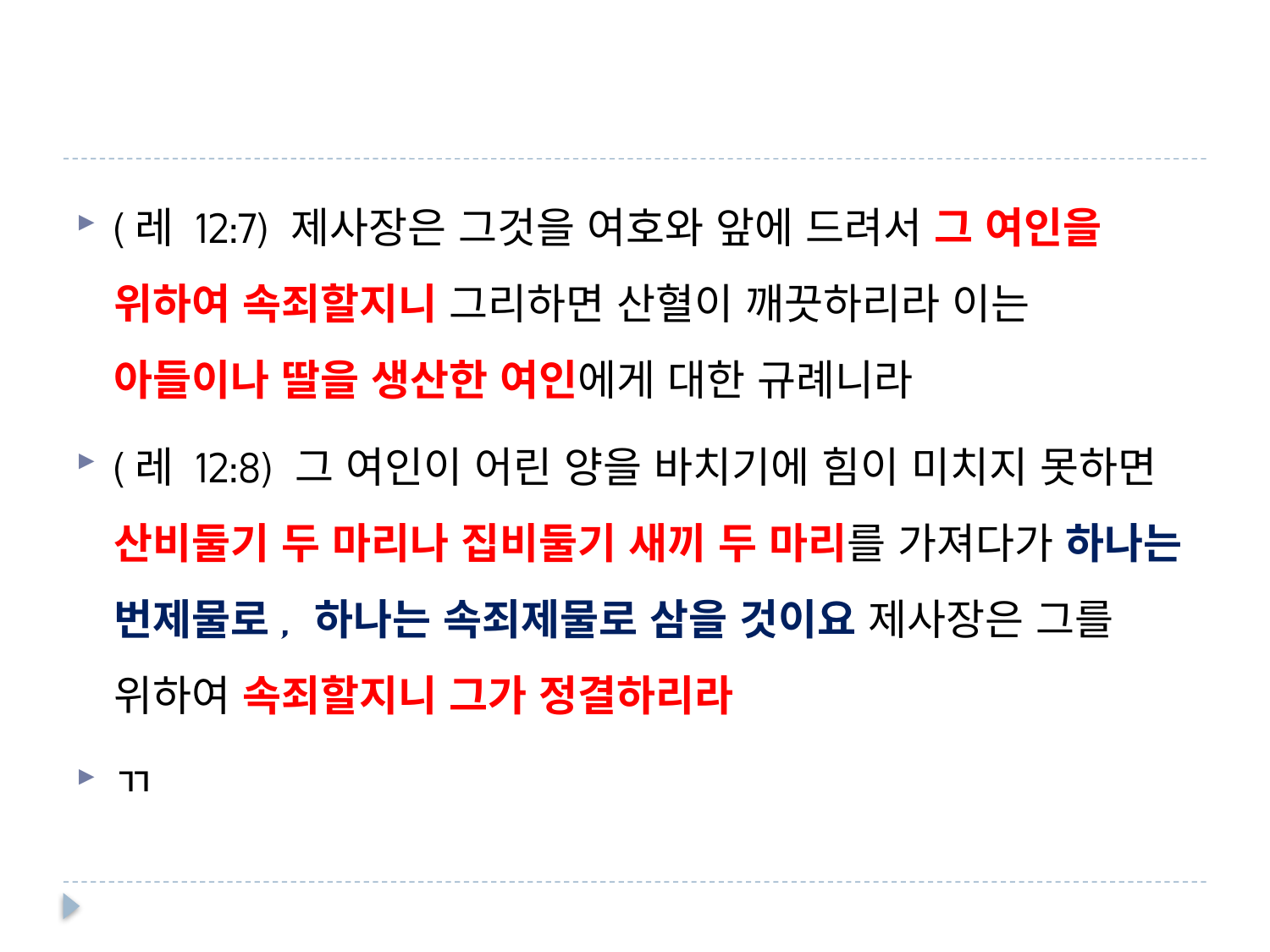

#
(레 12:7) 제사장은 그것을 여호와 앞에 드려서 그 여인을 위하여 속죄할지니 그리하면 산혈이 깨끗하리라 이는 아들이나 딸을 생산한 여인에게 대한 규례니라
(레 12:8) 그 여인이 어린 양을 바치기에 힘이 미치지 못하면 산비둘기 두 마리나 집비둘기 새끼 두 마리를 가져다가 하나는 번제물로, 하나는 속죄제물로 삼을 것이요 제사장은 그를 위하여 속죄할지니 그가 정결하리라
ㄲ